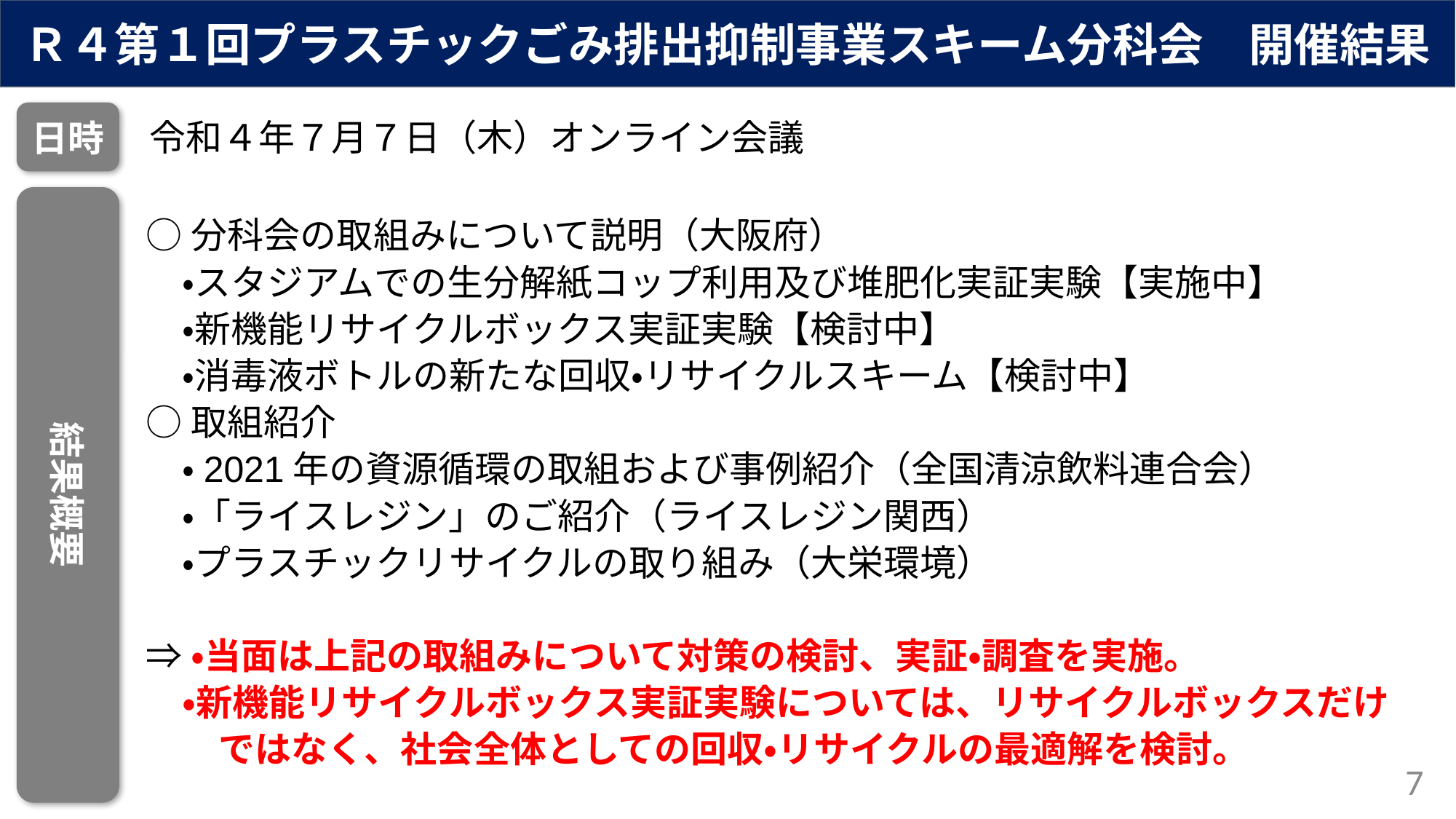

Ｒ４第１回プラスチックごみ排出抑制事業スキーム分科会　開催結果
日時
令和４年７月７日（木）オンライン会議
結果概要
○分科会の取組みについて説明（大阪府）
　・スタジアムでの生分解紙コップ利用及び堆肥化実証実験【実施中】
　・新機能リサイクルボックス実証実験【検討中】
　・消毒液ボトルの新たな回収・リサイクルスキーム【検討中】
○取組紹介
　・2021年の資源循環の取組および事例紹介（全国清涼飲料連合会）
　・「ライスレジン」のご紹介（ライスレジン関西）
　・プラスチックリサイクルの取り組み（大栄環境）

⇒・当面は上記の取組みについて対策の検討、実証・調査を実施。
　・新機能リサイクルボックス実証実験については、リサイクルボックスだけ
　　ではなく、社会全体としての回収・リサイクルの最適解を検討。
7